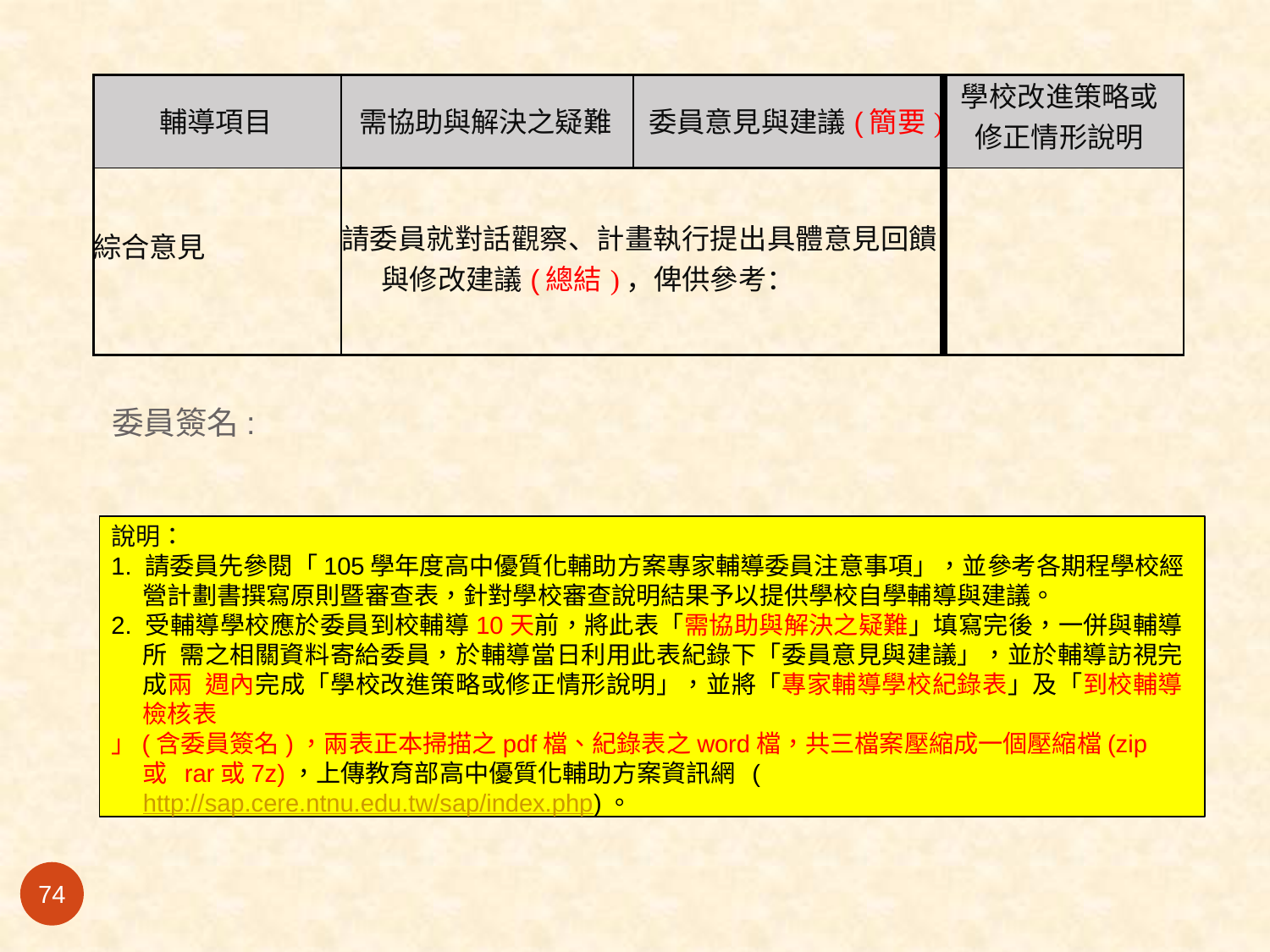

| 輔導項目 | 需協助與解決之疑難 | 委員意見與建議(簡要) | 學校改進策略或 修正情形說明 |
| --- | --- | --- | --- |
| 綜合意見 | 請委員就對話觀察、計畫執行提出具體意見回饋 與修改建議(總結)，俾供參考： |  |  |
# 委員簽名:
說明：
1. 請委員先參閱「105學年度高中優質化輔助方案專家輔導委員注意事項」，並參考各期程學校經
營計劃書撰寫原則暨審查表，針對學校審查說明結果予以提供學校自學輔導與建議。
2. 受輔導學校應於委員到校輔導10天前，將此表「需協助與解決之疑難」填寫完後，一併與輔導所  需之相關資料寄給委員，於輔導當日利用此表紀錄下「委員意見與建議」，並於輔導訪視完成兩  週內完成「學校改進策略或修正情形說明」，並將「專家輔導學校紀錄表」及「到校輔導檢核表
」(含委員簽名)，兩表正本掃描之pdf檔、紀錄表之word檔，共三檔案壓縮成一個壓縮檔(zip或  rar或7z)，上傳教育部高中優質化輔助方案資訊網  (http://sap.cere.ntnu.edu.tw/sap/index.php)。
74